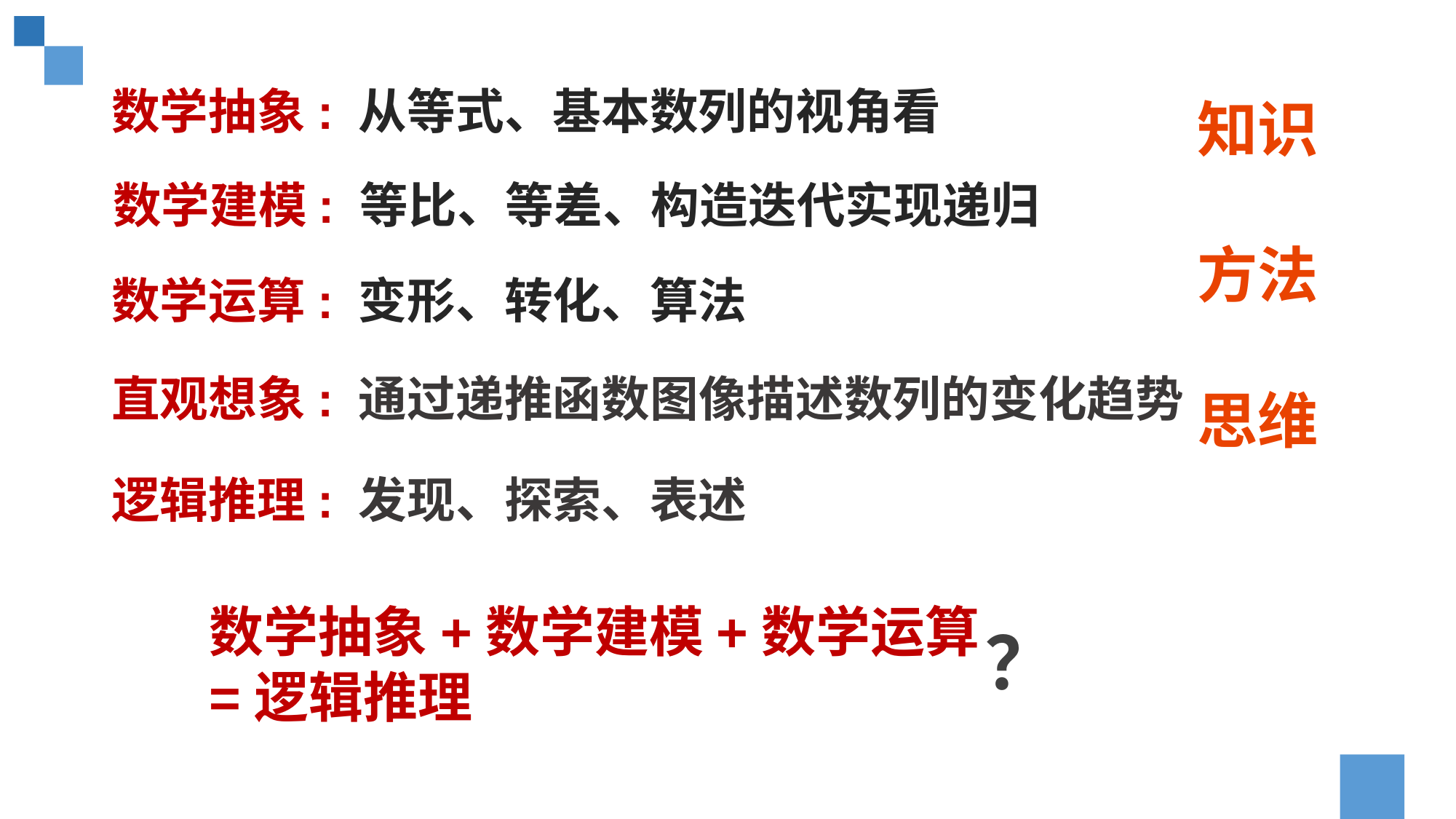

数学抽象: 从等式、基本数列的视角看
知识

方法

思维
数学建模: 等比、等差、构造迭代实现递归
数学运算: 变形、转化、算法
直观想象: 通过递推函数图像描述数列的变化趋势
逻辑推理: 发现、探索、表述
数学抽象+数学建模+数学运算
=逻辑推理
？